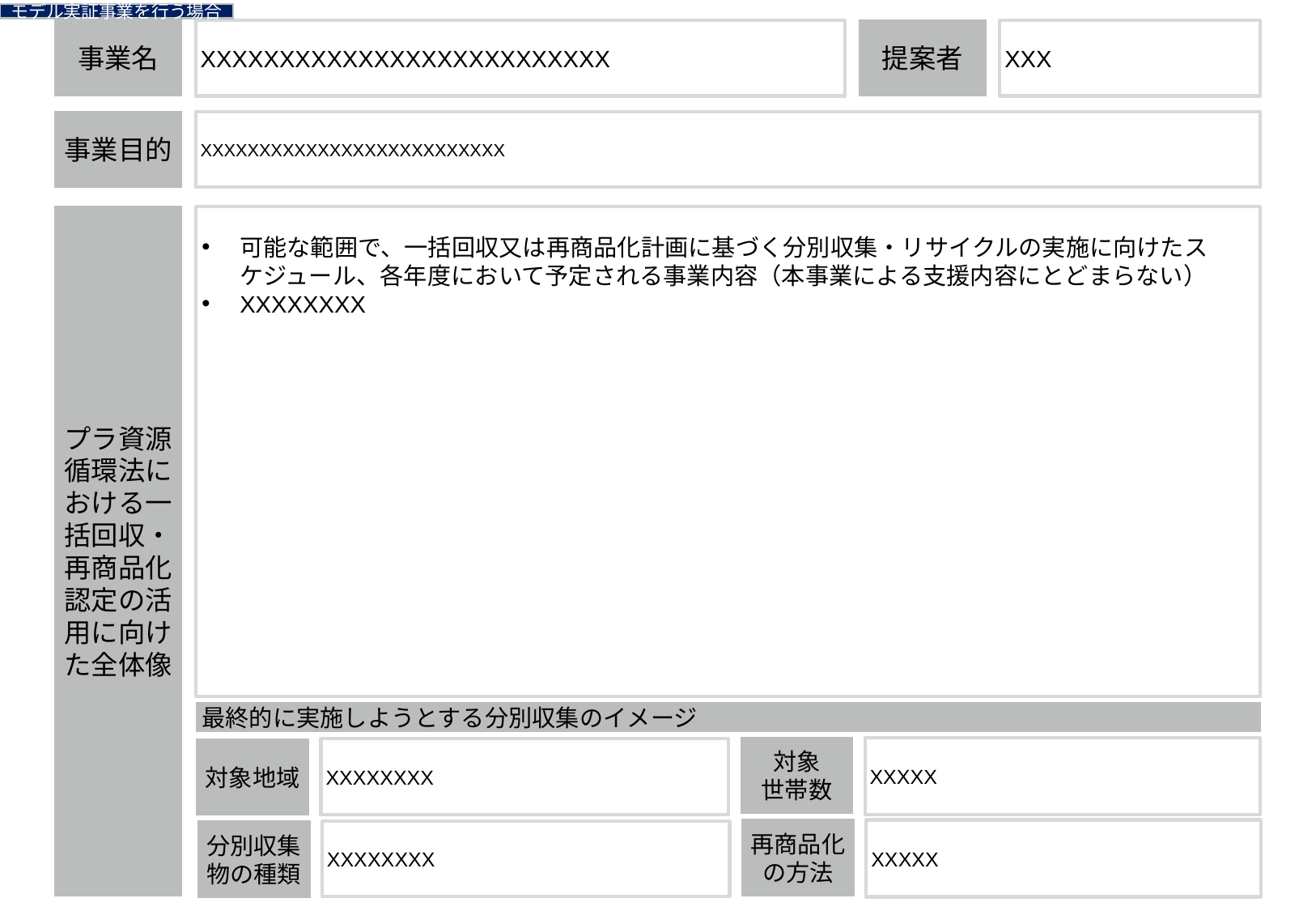

モデル実証事業を行う場合
XXX
提案者
事業名
XXXXXXXXXXXXXXXXXXXXXXXXXX
事業目的
XXXXXXXXXXXXXXXXXXXXXXXXXX
プラ資源循環法における一括回収・再商品化認定の活用に向けた全体像

可能な範囲で、一括回収又は再商品化計画に基づく分別収集・リサイクルの実施に向けたスケジュール、各年度において予定される事業内容（本事業による支援内容にとどまらない）
XXXXXXXX
最終的に実施しようとする分別収集のイメージ
対象
世帯数
XXXXX
XXXXXXXX
対象地域
再商品化の方法
XXXXX
XXXXXXXX
分別収集物の種類